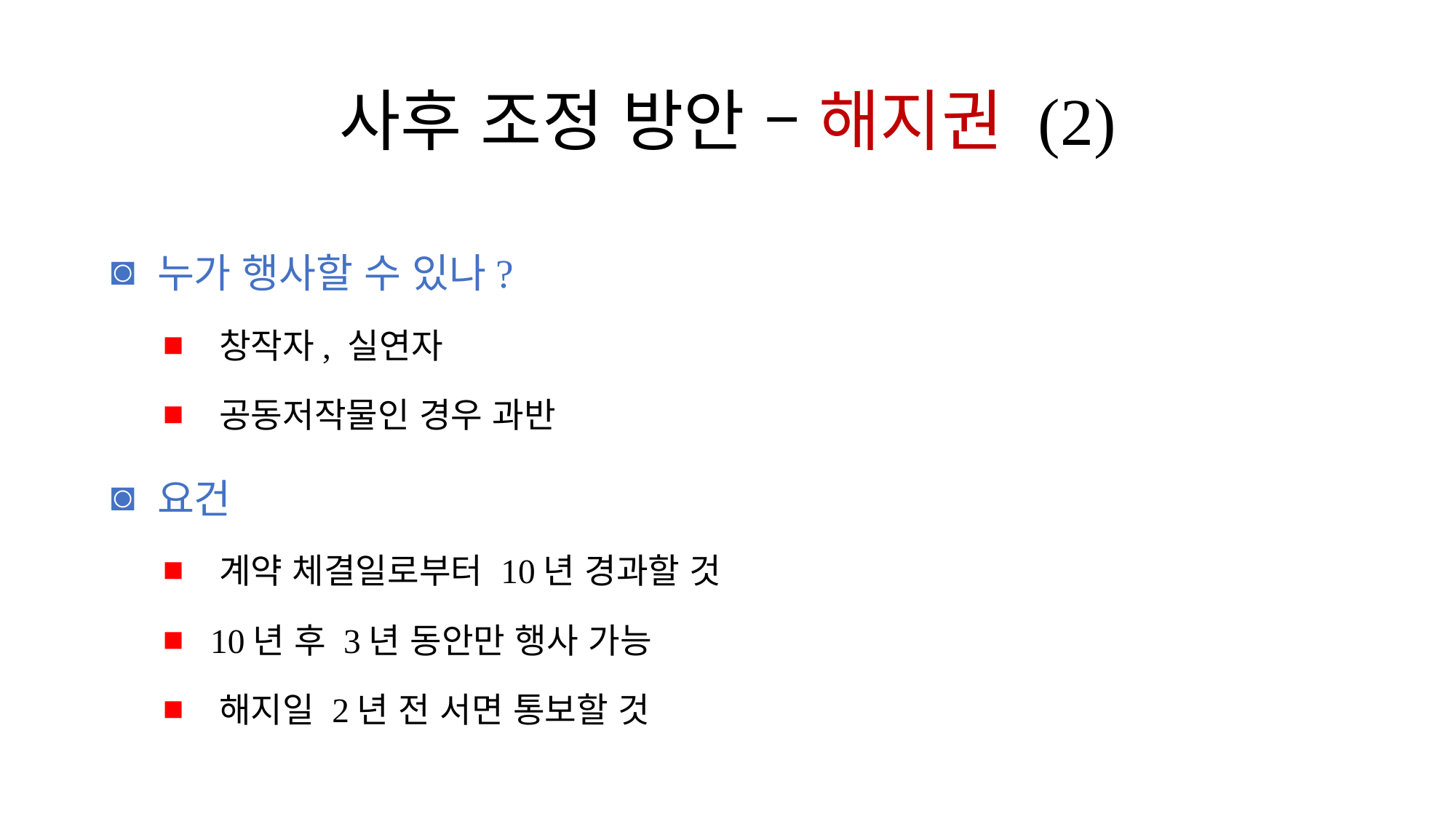

# 사후 조정 방안 – 해지권 (2)
 누가 행사할 수 있나?
 창작자, 실연자
 공동저작물인 경우 과반
 요건
 계약 체결일로부터 10년 경과할 것
 10년 후 3년 동안만 행사 가능
 해지일 2년 전 서면 통보할 것